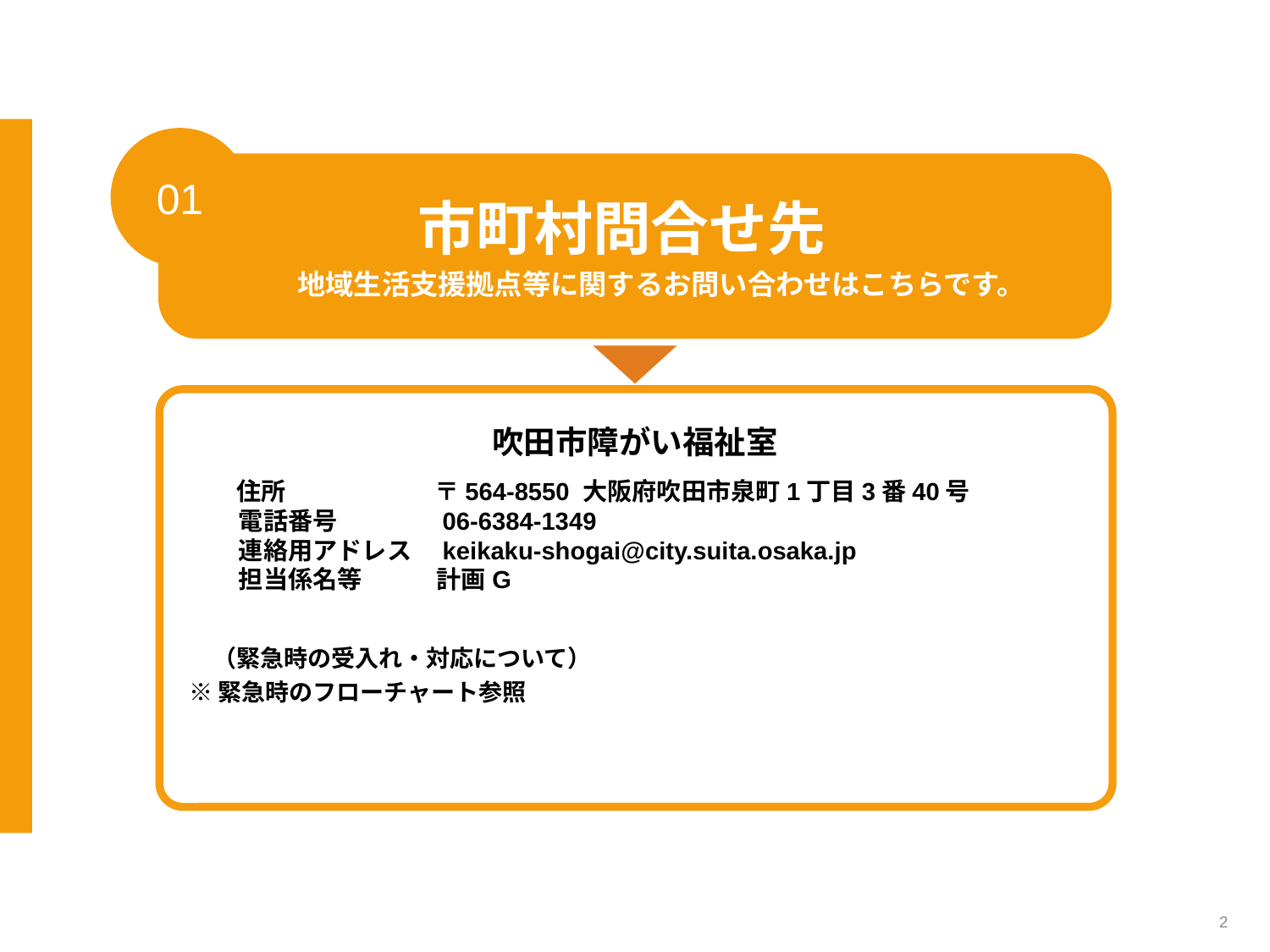

01

市町村問合せ先
地域生活支援拠点等に関するお問い合わせはこちらです。

吹田市障がい福祉室
　　住所　　　　　　〒564-8550 大阪府吹田市泉町1丁目3番40号
　　電話番号　　　　06-6384-1349
　　連絡用アドレス　keikaku-shogai@city.suita.osaka.jp
　　担当係名等　　　計画G
　（緊急時の受入れ・対応について）
※緊急時のフローチャート参照
2